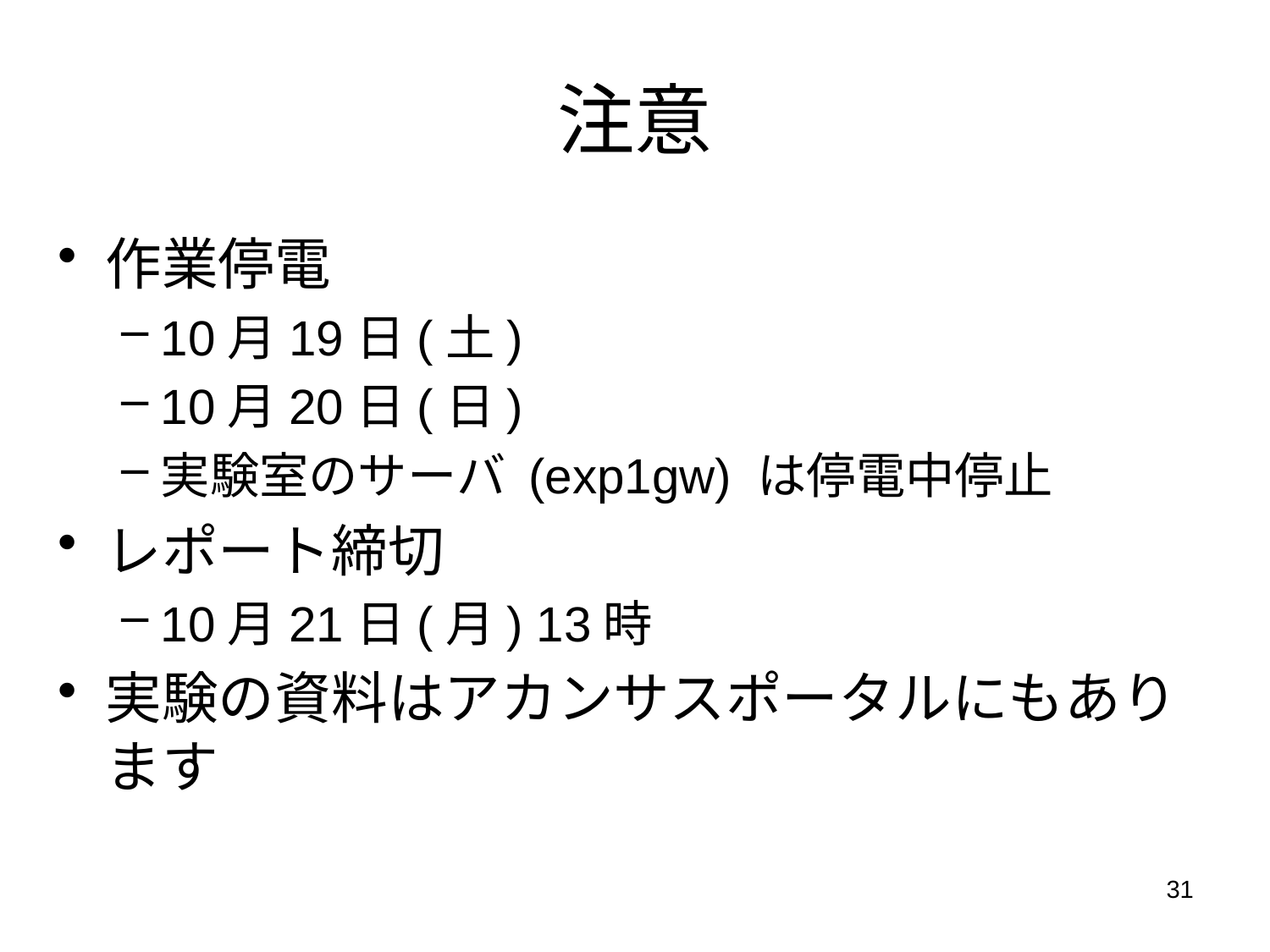

# 注意
作業停電
10月19日(土)
10月20日(日)
実験室のサーバ (exp1gw) は停電中停止
レポート締切
10月21日(月) 13時
実験の資料はアカンサスポータルにもあります
31